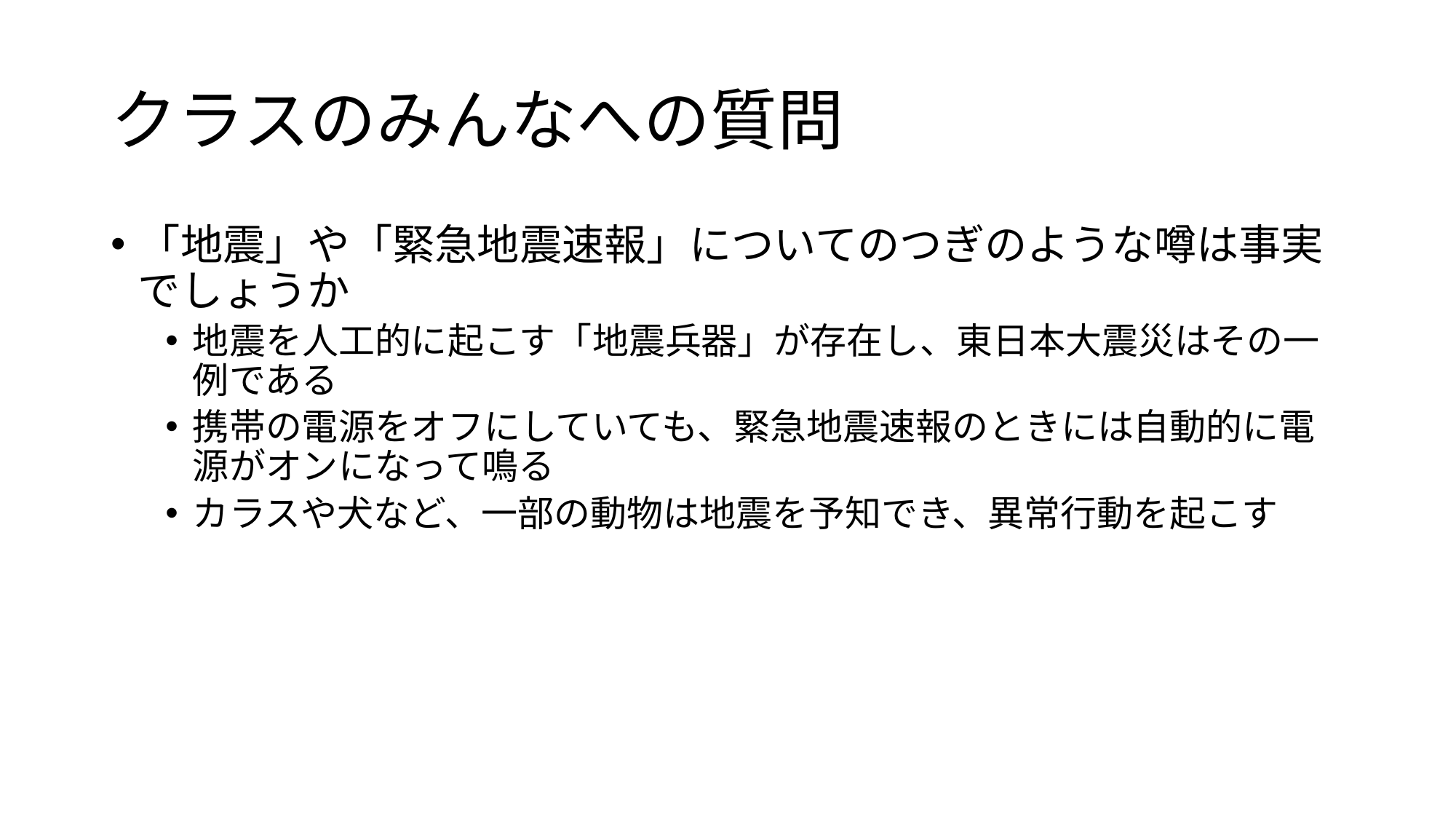

# クラスのみんなへの質問
「地震」や「緊急地震速報」についてのつぎのような噂は事実でしょうか
地震を人工的に起こす「地震兵器」が存在し、東日本大震災はその一例である
携帯の電源をオフにしていても、緊急地震速報のときには自動的に電源がオンになって鳴る
カラスや犬など、一部の動物は地震を予知でき、異常行動を起こす